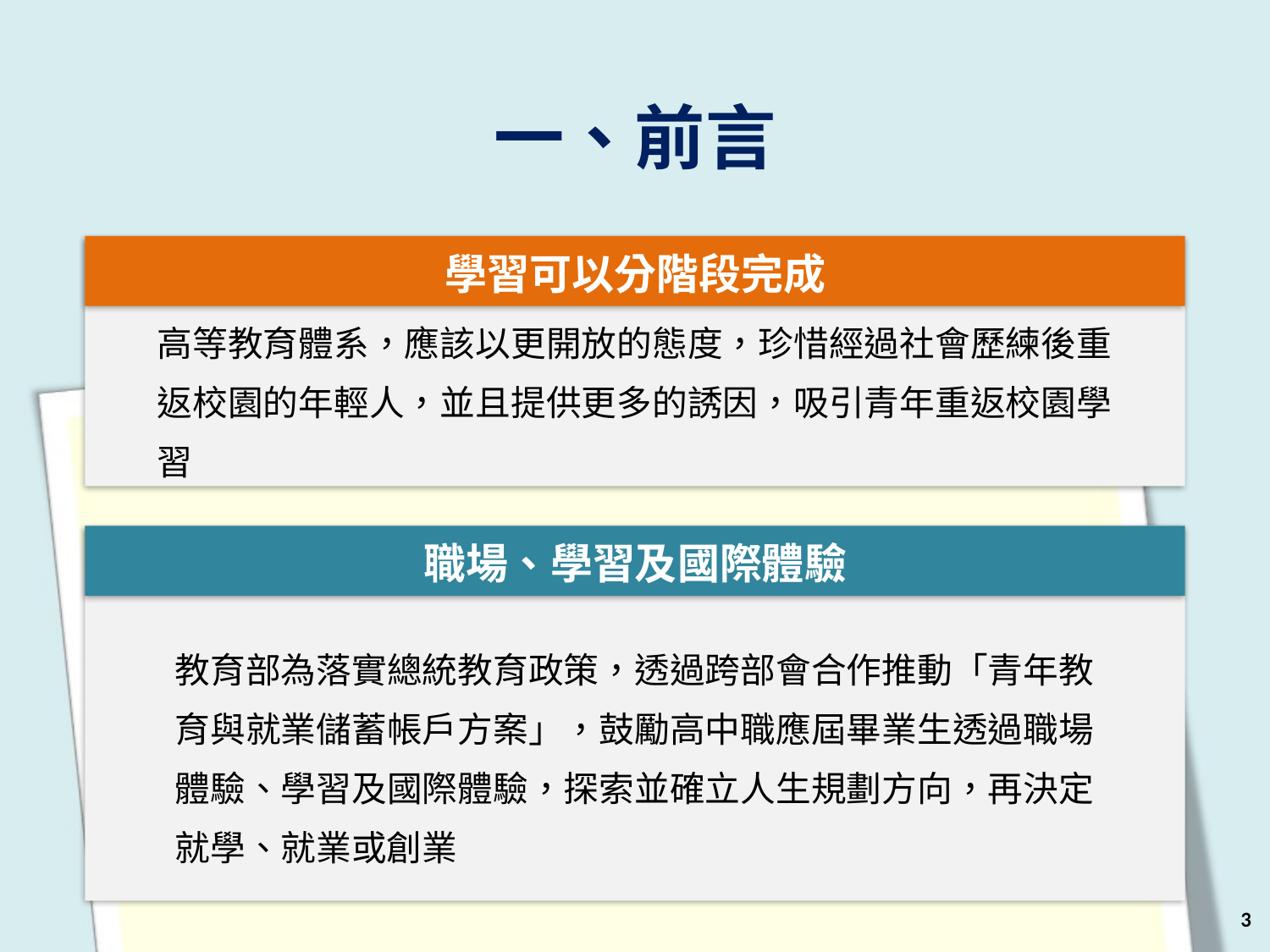

一、前言

學習可以分階段完成
高等教育體系，應該以更開放的態度，珍惜經過社會歷練後重返校園的年輕人，並且提供更多的誘因，吸引青年重返校園學習

教育部為落實總統教育政策，透過跨部會合作推動「青年教育與就業儲蓄帳戶方案」，鼓勵高中職應屆畢業生透過職場體驗、學習及國際體驗，探索並確立人生規劃方向，再決定就學、就業或創業
職場、學習及國際體驗
3